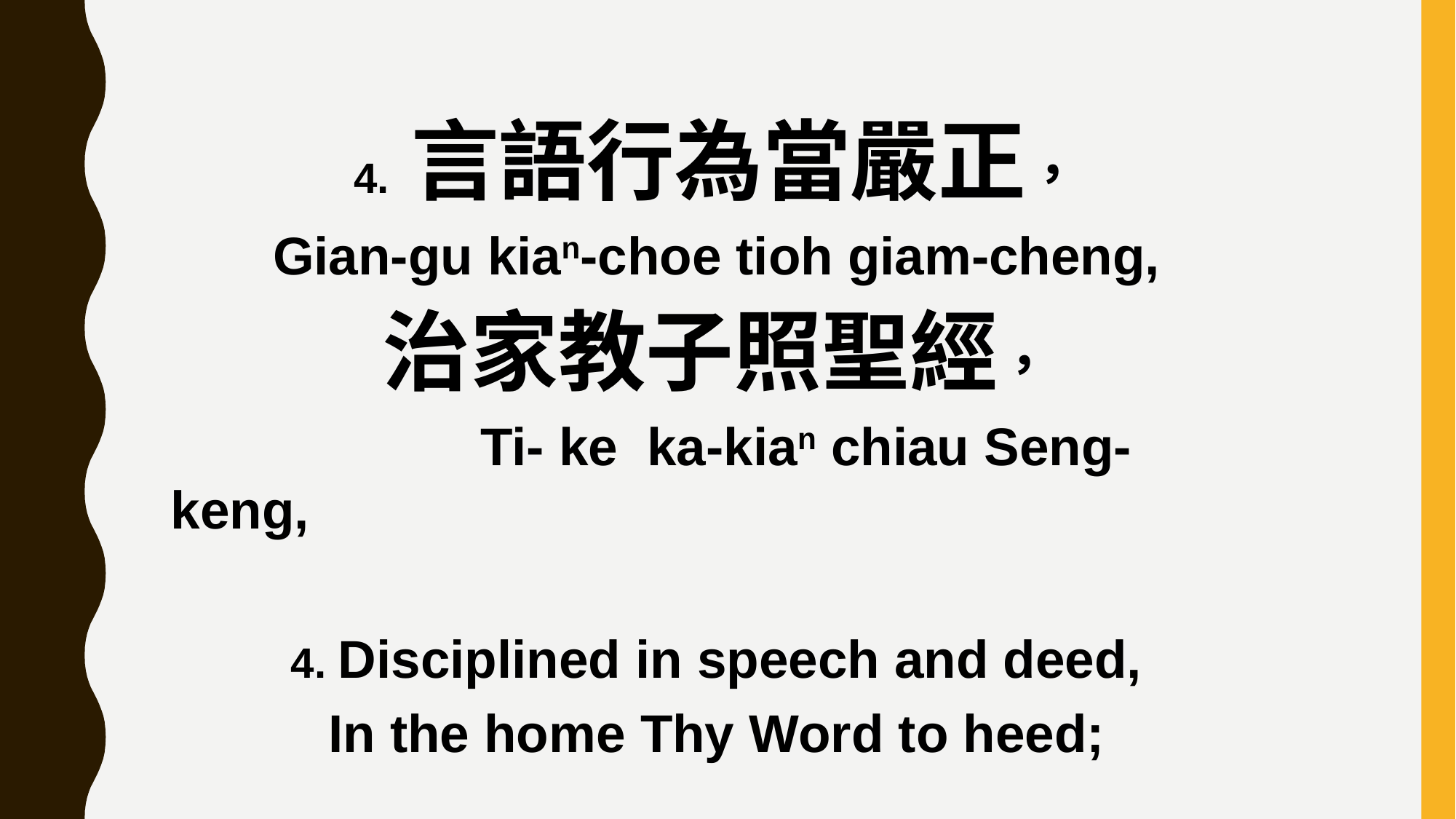

4. 言語行為當嚴正，
Gian-gu kian-choe tioh giam-cheng,
治家教子照聖經，
                     Ti- ke  ka-kian chiau Seng-keng,

4. Disciplined in speech and deed,
In the home Thy Word to heed;